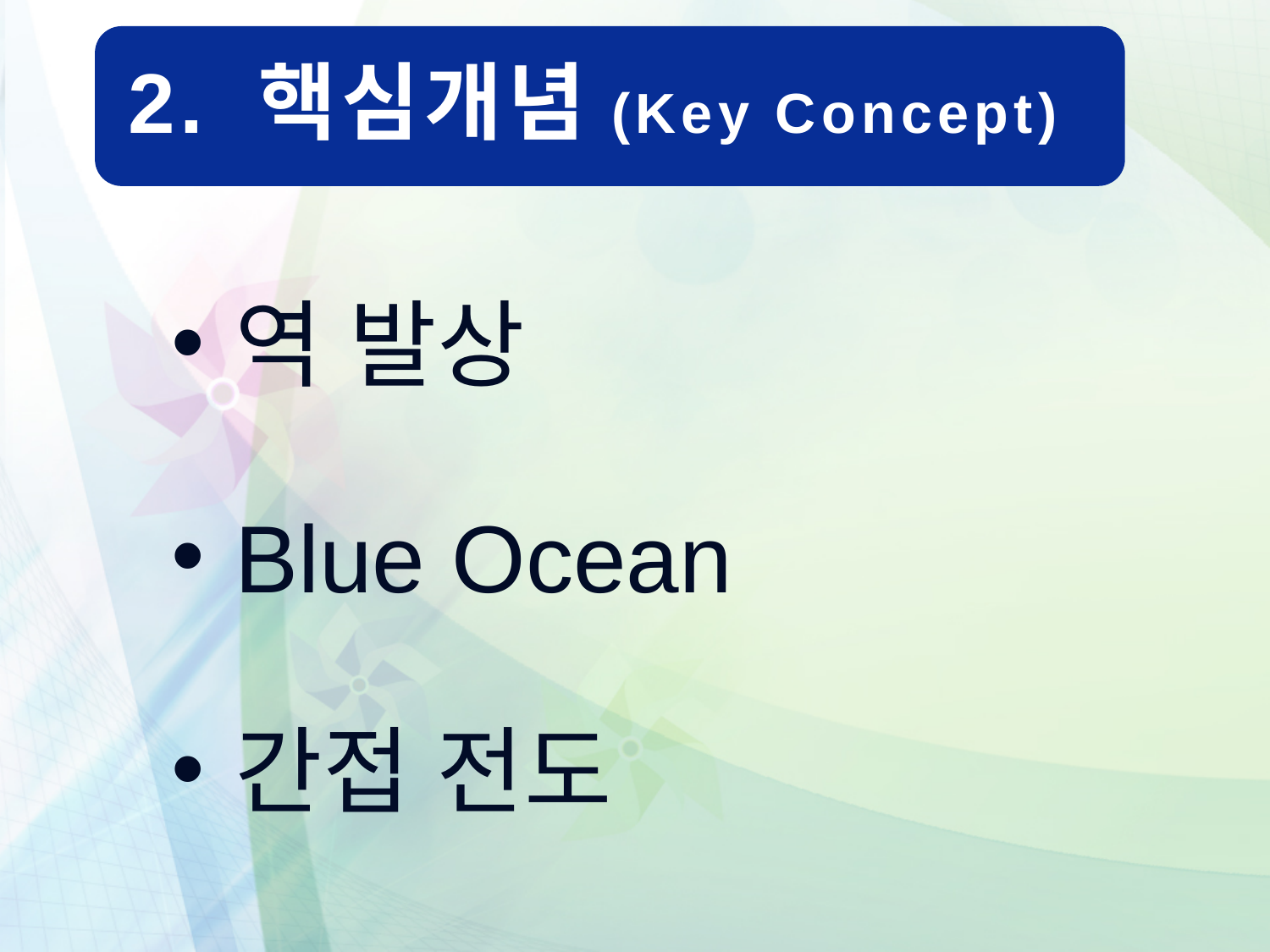

2. 핵심개념(Key Concept)
역 발상
Blue Ocean
간접 전도